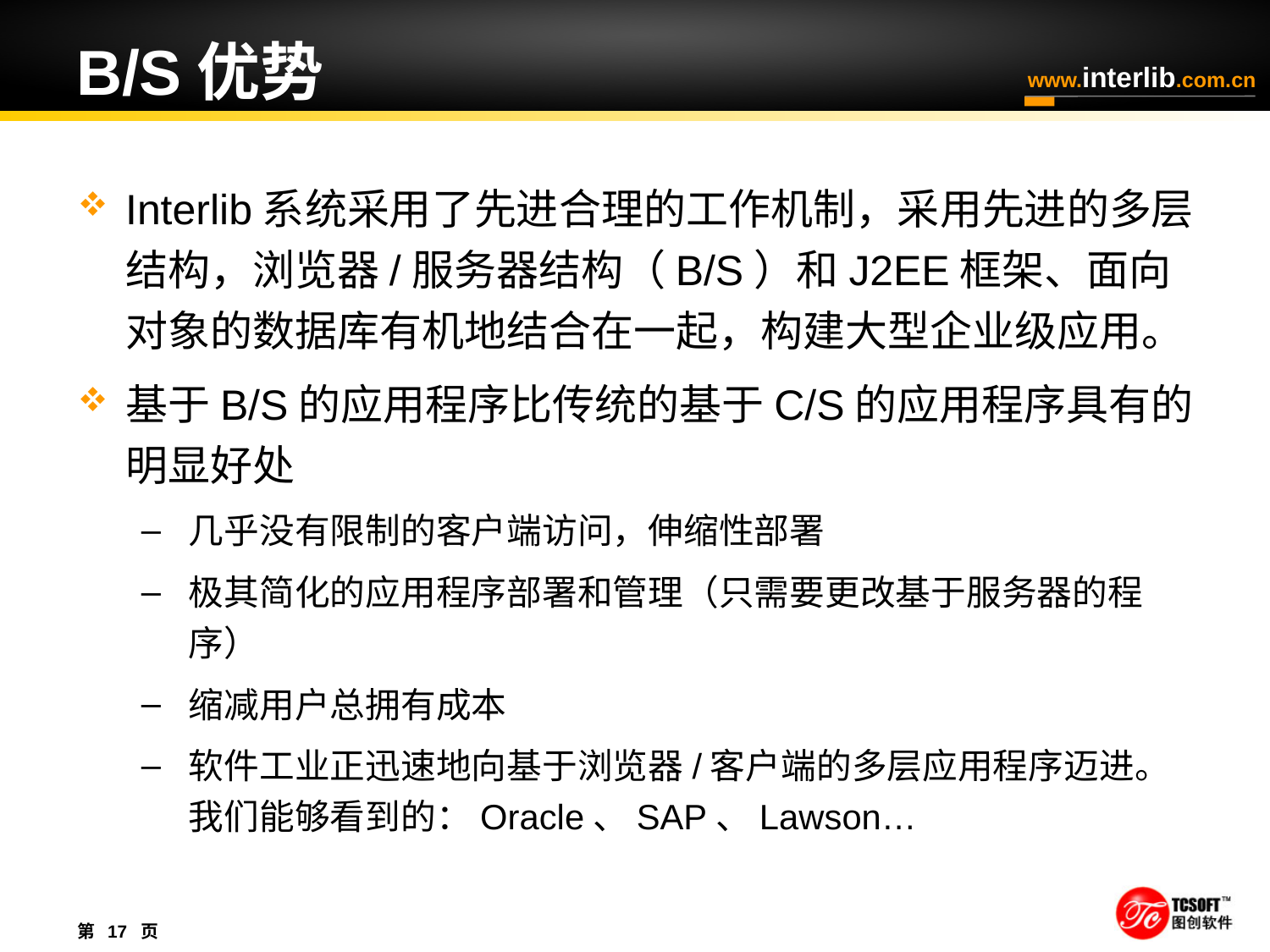

# B/S优势
Interlib系统采用了先进合理的工作机制，采用先进的多层结构，浏览器/服务器结构（B/S）和J2EE框架、面向对象的数据库有机地结合在一起，构建大型企业级应用。
基于B/S的应用程序比传统的基于C/S的应用程序具有的明显好处
几乎没有限制的客户端访问，伸缩性部署
极其简化的应用程序部署和管理（只需要更改基于服务器的程序）
缩减用户总拥有成本
软件工业正迅速地向基于浏览器/客户端的多层应用程序迈进。我们能够看到的：Oracle、SAP、Lawson…